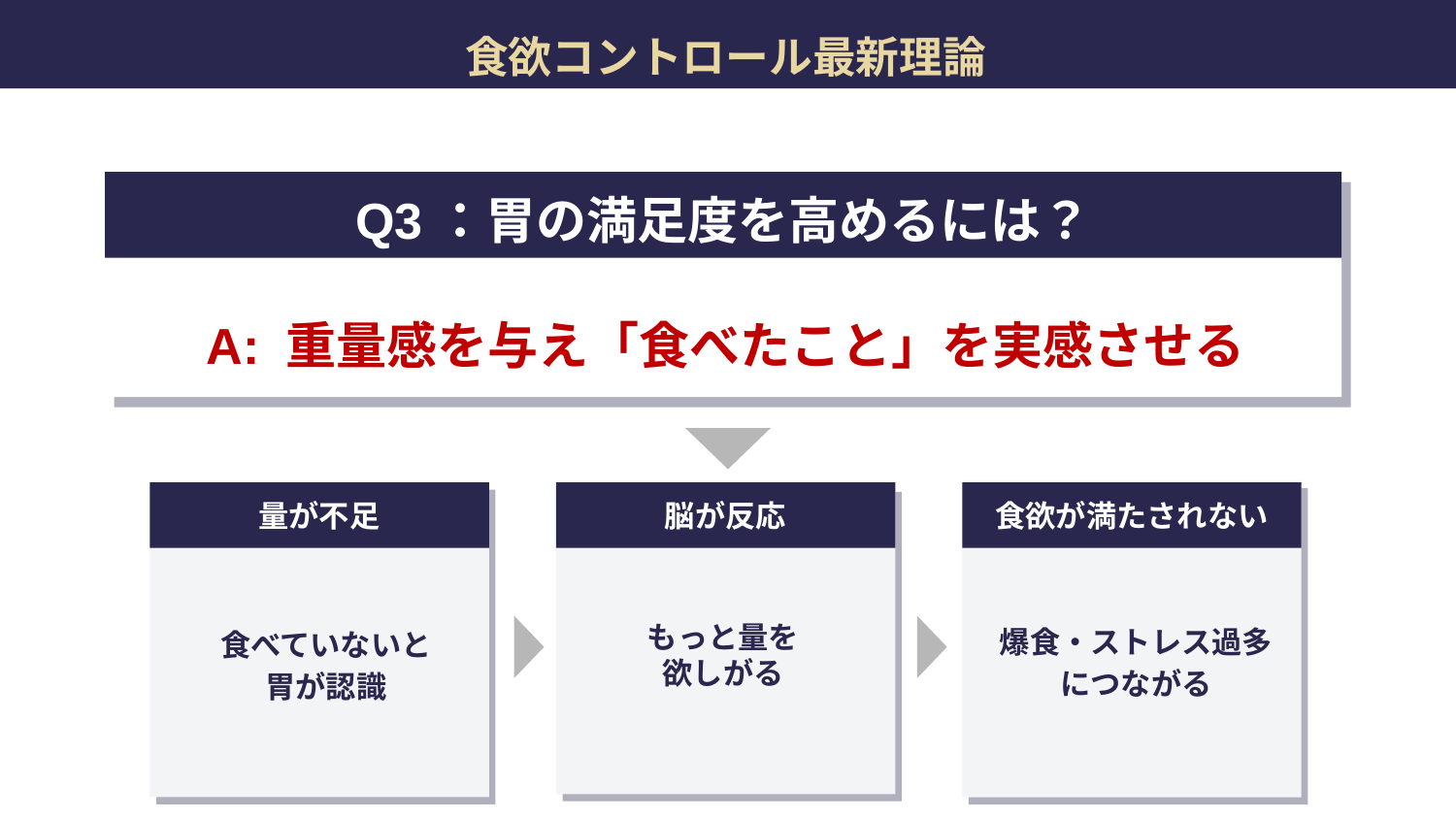

食欲コントロール最新理論

Q3：胃の満足度を高めるには？

A: 重量感を与え「食べたこと」を実感させる

食べていないと
胃が認識
量が不足
脳が反応
食欲が満たされない

もっと量を
欲しがる
爆食・ストレス過多
につながる